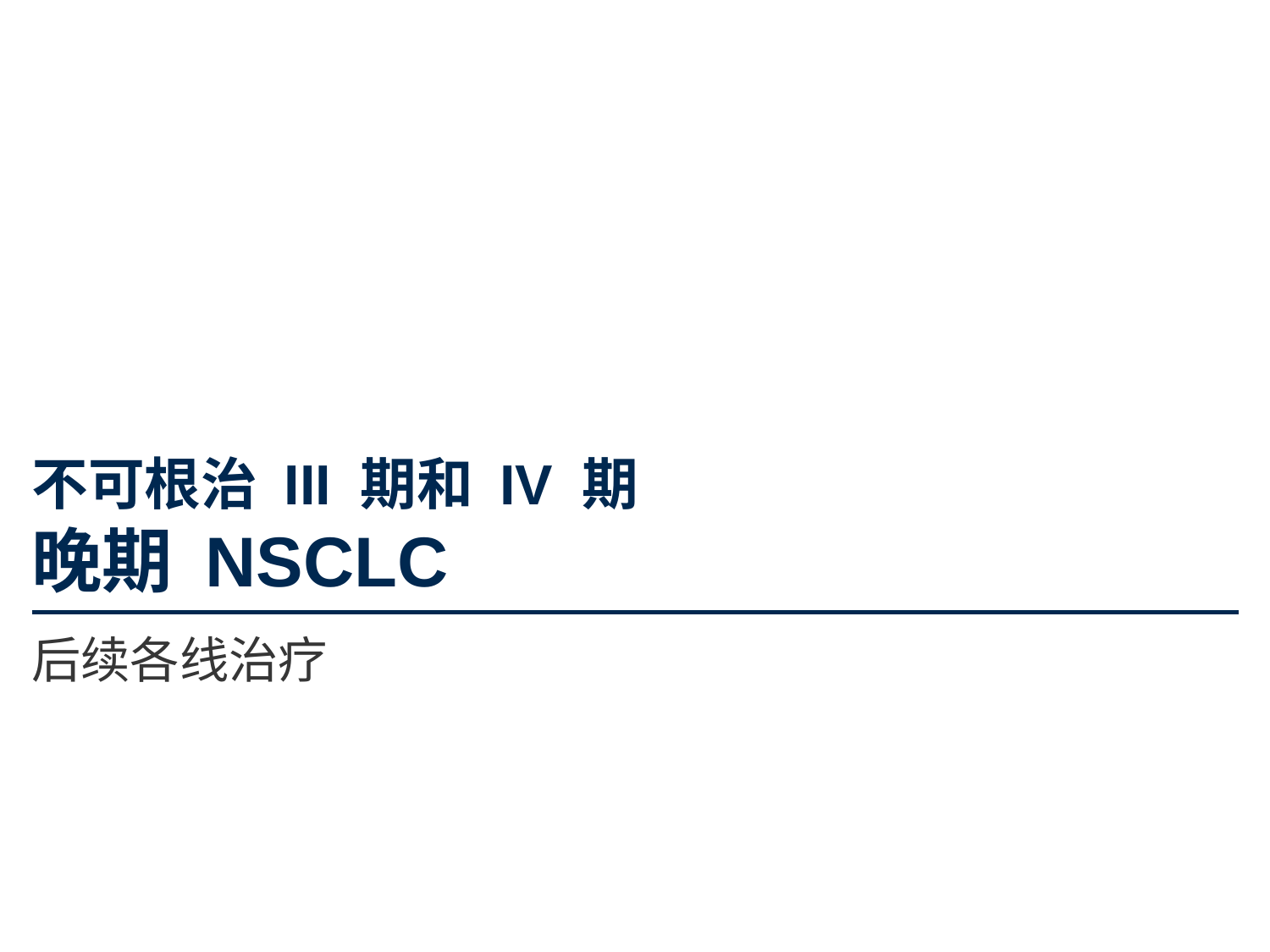

# 不可根治 III 期和 IV 期 晚期 NSCLC
后续各线治疗